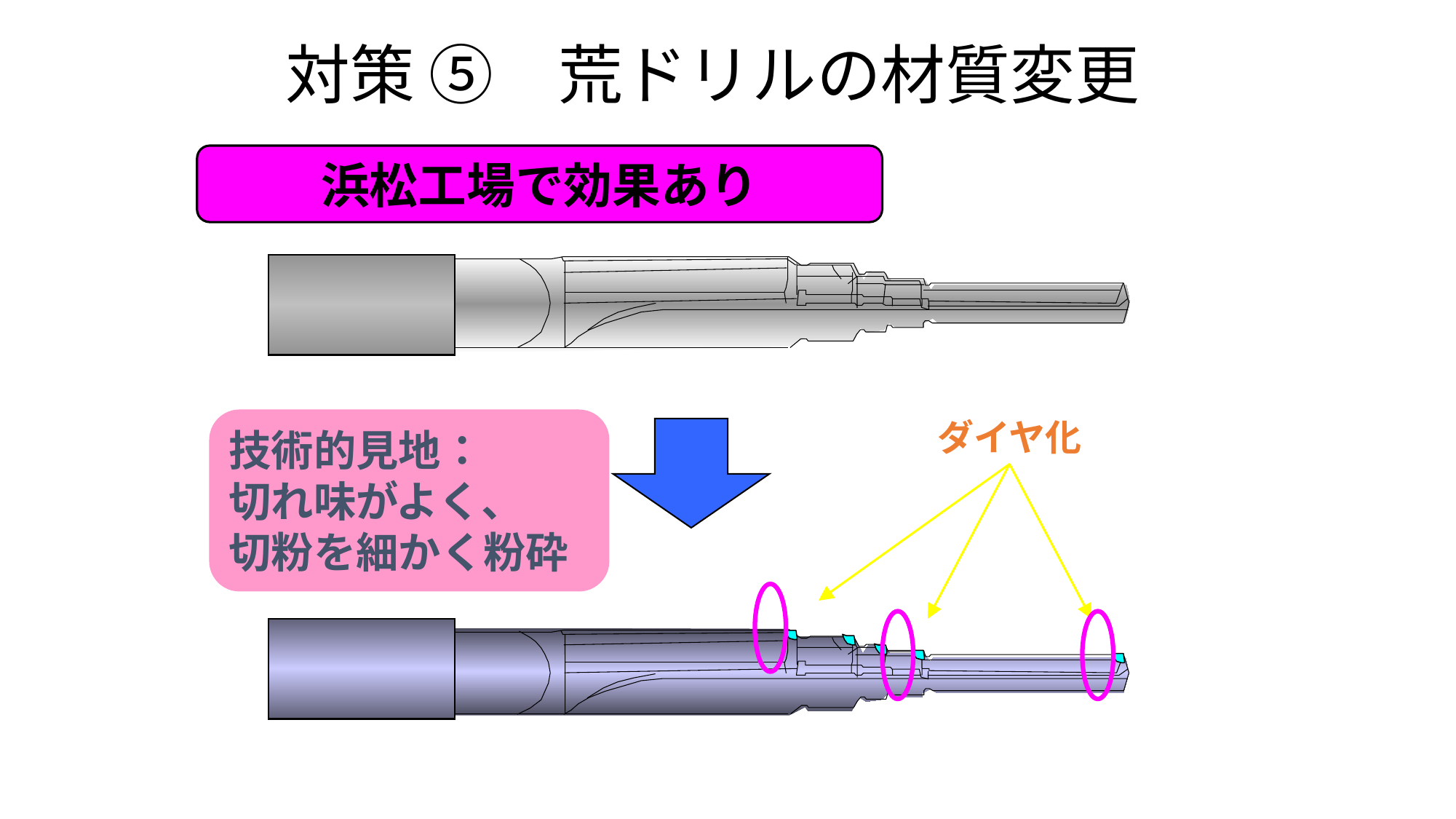

# 対策 ⑤　荒ドリルの材質変更
浜松工場で効果あり

技術的見地：
切れ味がよく、
切粉を細かく粉砕
ダイヤ化